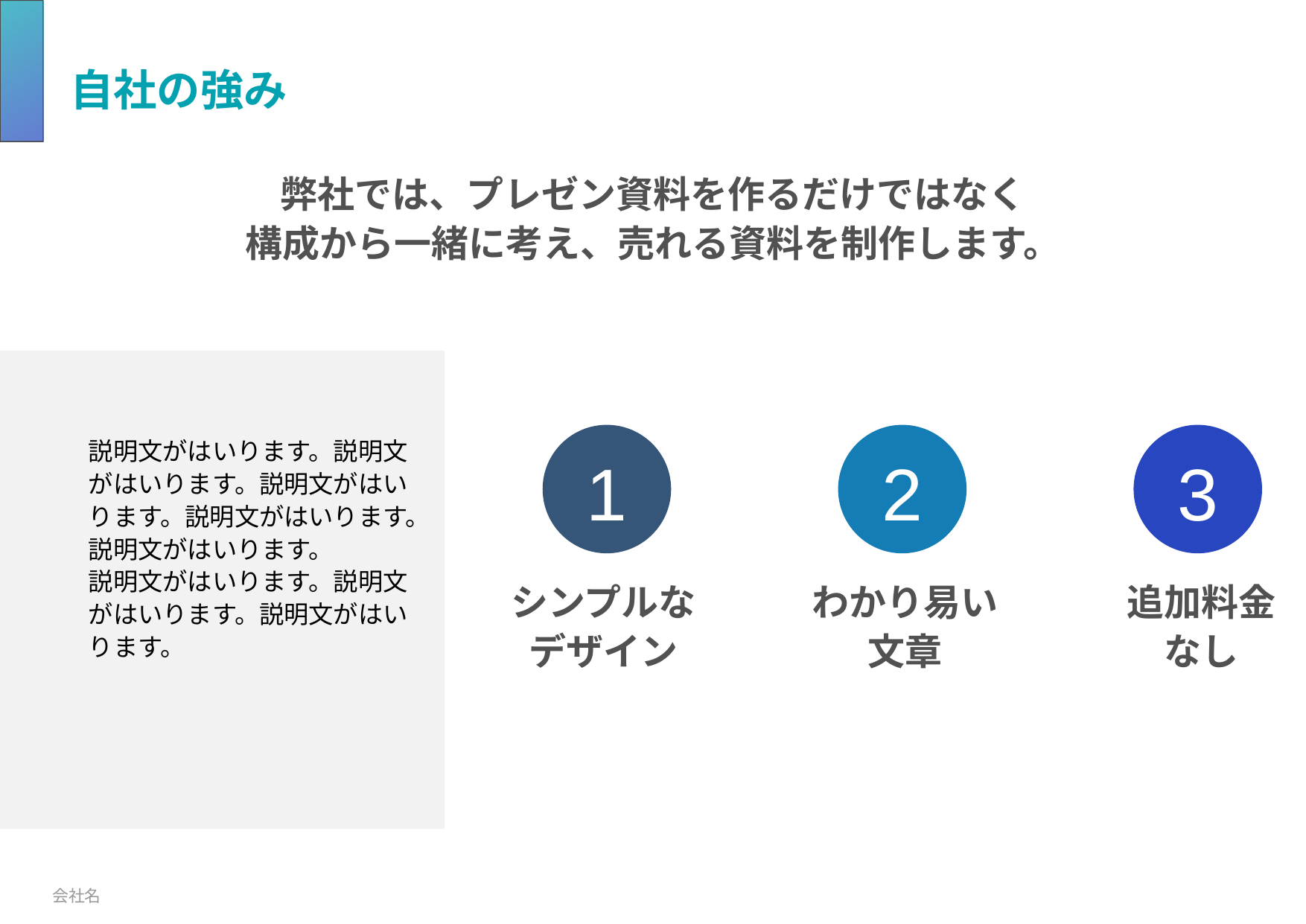

# 自社の強み
弊社では、プレゼン資料を作るだけではなく
構成から一緒に考え、売れる資料を制作します。

1
2
3
説明文がはいります。説明文がはいります。説明文がはいります。説明文がはいります。説明文がはいります。
説明文がはいります。説明文がはいります。説明文がはいります。
シンプルな
デザイン
わかり易い
文章
追加料金
なし
会社名